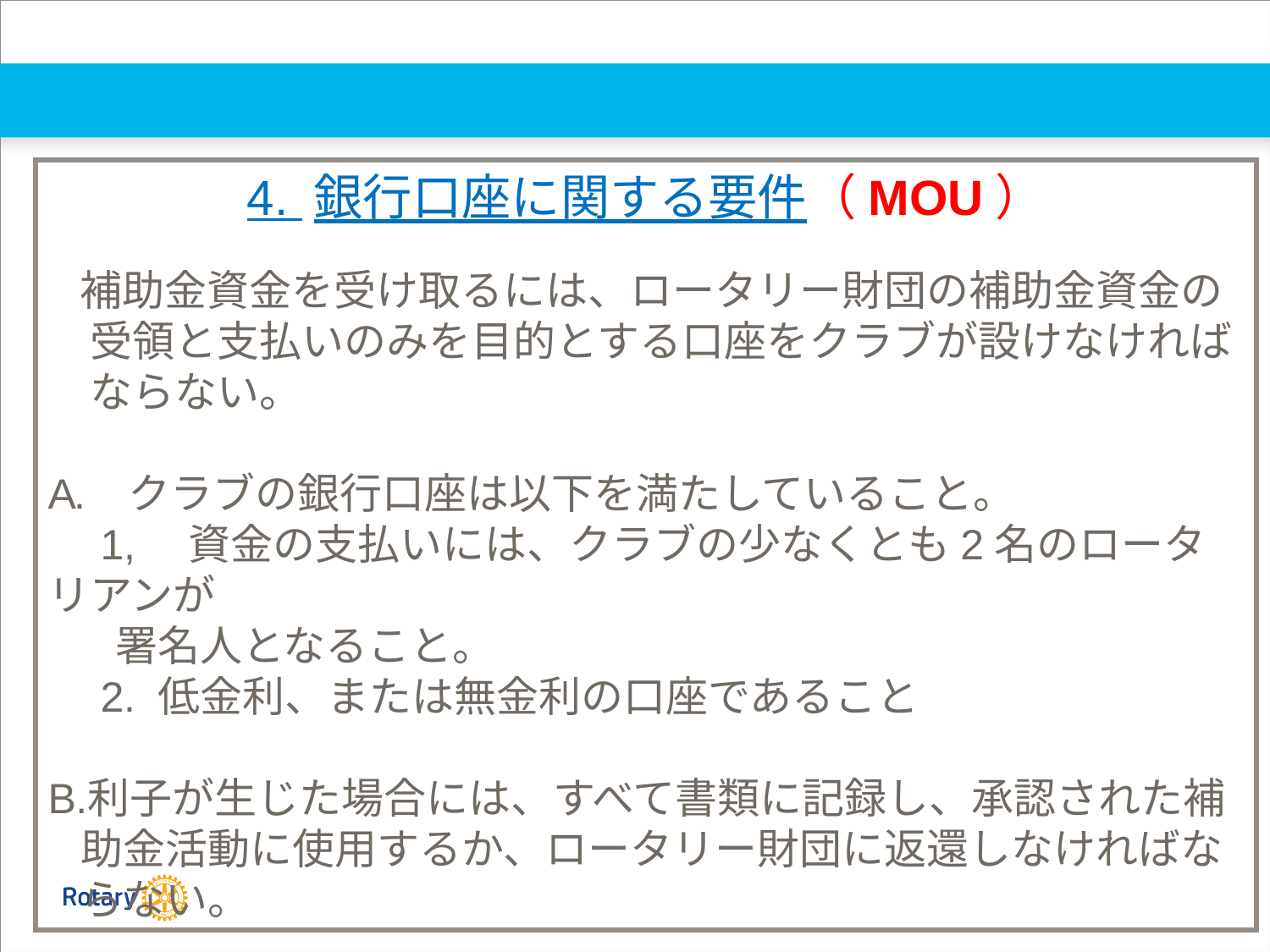

4. 銀行口座に関する要件（MOU）

　補助金資金を受け取るには、ロータリー財団の補助金資金の
　受領と支払いのみを目的とする口座をクラブが設けなければ
　ならない。

　クラブの銀行口座は以下を満たしていること。
　1,　資金の支払いには、クラブの少なくとも2名のロータリアンが
      署名人となること。
　2. 低金利、または無金利の口座であること

利子が生じた場合には、すべて書類に記録し、承認された補助金活動に使用するか、ロータリー財団に返還しなければならない。